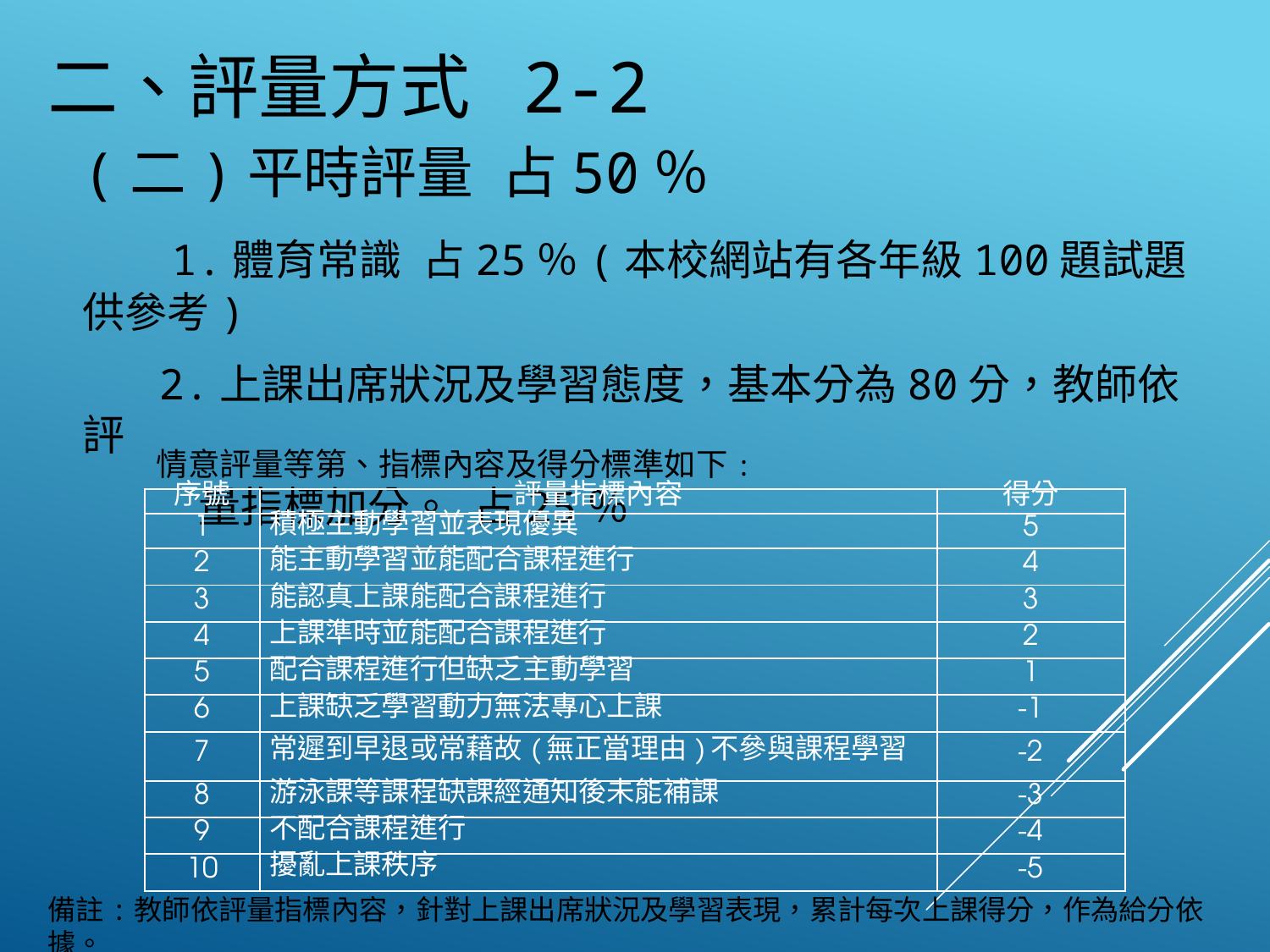

二、評量方式 2-2
(二)平時評量 占50％
   1.體育常識 占25％(本校網站有各年級100題試題供參考)
   2.上課出席狀況及學習態度，基本分為80分，教師依評
     量指標加分。 占25％
情意評量等第、指標內容及得分標準如下:
| 序號 | 評量指標內容 | 得分 |
| --- | --- | --- |
| 1 | 積極主動學習並表現優異 | 5 |
| 2 | 能主動學習並能配合課程進行 | 4 |
| 3 | 能認真上課能配合課程進行 | 3 |
| 4 | 上課準時並能配合課程進行 | 2 |
| 5 | 配合課程進行但缺乏主動學習 | 1 |
| 6 | 上課缺乏學習動力無法專心上課 | -1 |
| 7 | 常遲到早退或常藉故(無正當理由)不參與課程學習 | -2 |
| 8 | 游泳課等課程缺課經通知後未能補課 | -3 |
| 9 | 不配合課程進行 | -4 |
| 10 | 擾亂上課秩序 | -5 |
備註:教師依評量指標內容，針對上課出席狀況及學習表現，累計每次上課得分，作為給分依據。